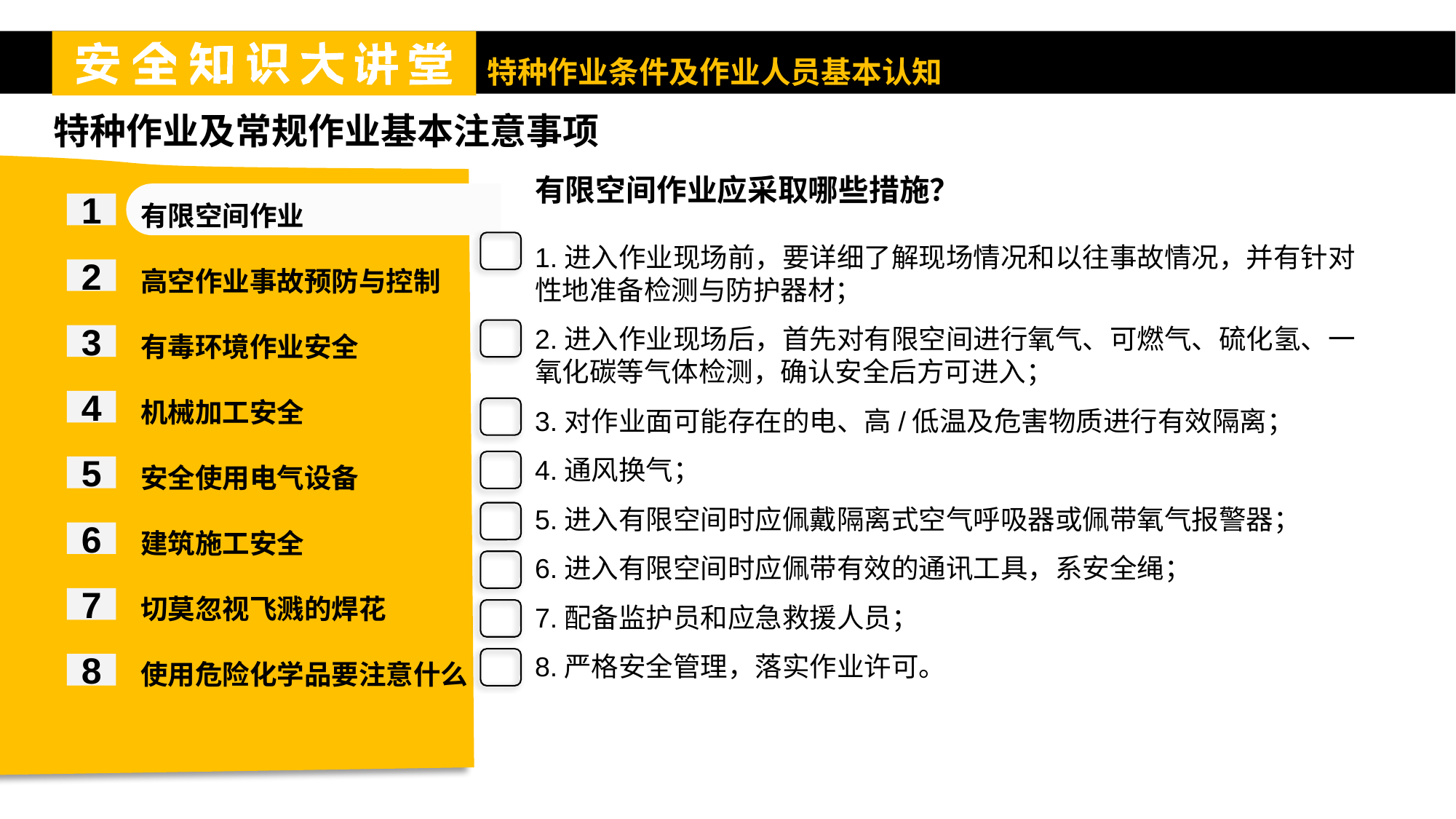

特种作业及常规作业基本注意事项
有限空间作业
高空作业事故预防与控制
有毒环境作业安全
机械加工安全
安全使用电气设备
建筑施工安全
切莫忽视飞溅的焊花
使用危险化学品要注意什么
有限空间作业应采取哪些措施？

1.进入作业现场前，要详细了解现场情况和以往事故情况，并有针对性地准备检测与防护器材；

2.进入作业现场后，首先对有限空间进行氧气、可燃气、硫化氢、一氧化碳等气体检测，确认安全后方可进入；

3.对作业面可能存在的电、高/低温及危害物质进行有效隔离；

4.通风换气；

5.进入有限空间时应佩戴隔离式空气呼吸器或佩带氧气报警器；

6.进入有限空间时应佩带有效的通讯工具，系安全绳；

7.配备监护员和应急救援人员；

8.严格安全管理，落实作业许可。
1

2

3
4

5

6

7

8